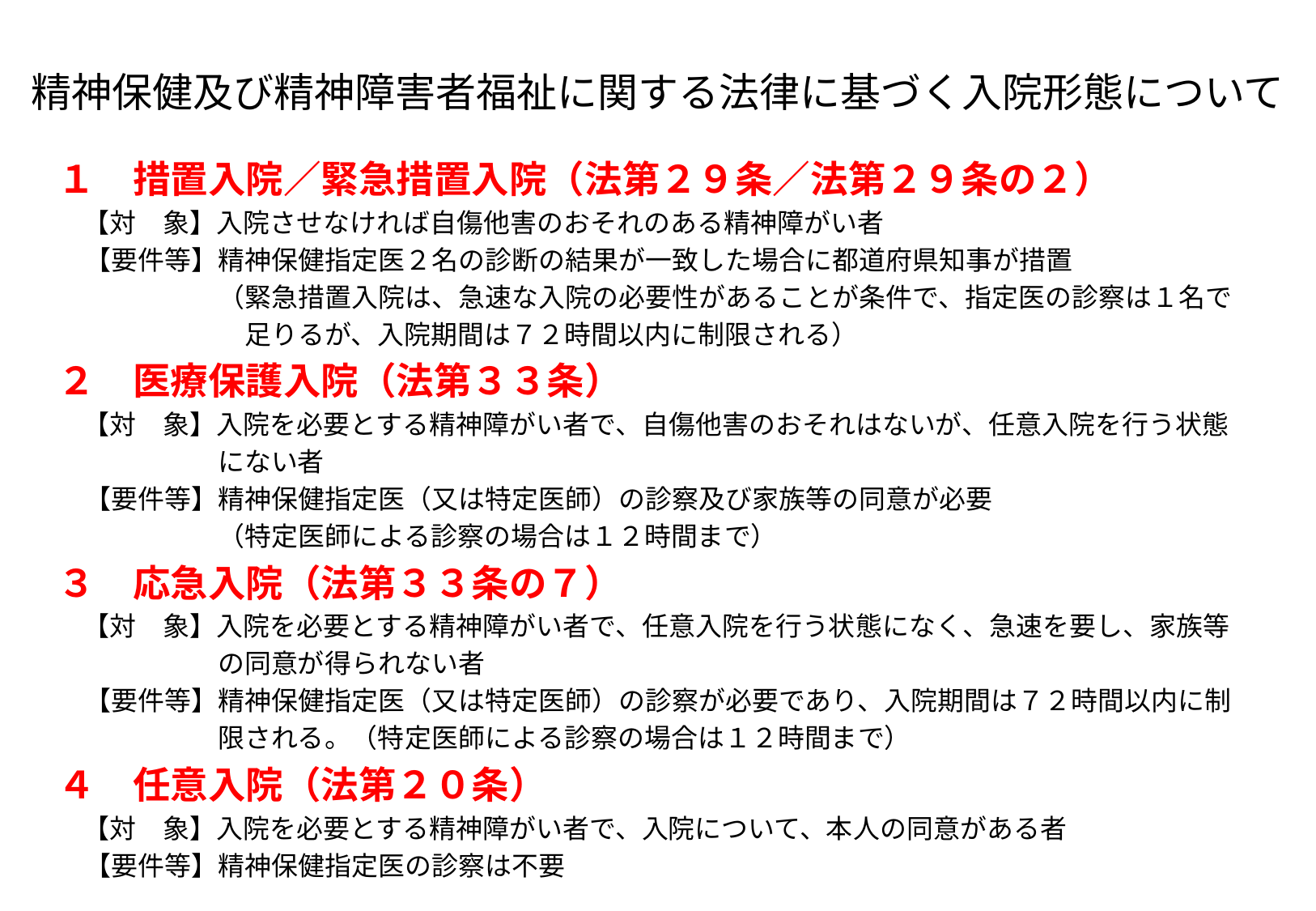

# 精神保健及び精神障害者福祉に関する法律に基づく入院形態について
１　措置入院／緊急措置入院（法第２９条／法第２９条の２）
　【対　象】入院させなければ自傷他害のおそれのある精神障がい者
　【要件等】精神保健指定医２名の診断の結果が一致した場合に都道府県知事が措置
　　　　　　（緊急措置入院は、急速な入院の必要性があることが条件で、指定医の診察は１名で
　　　　　　　足りるが、入院期間は７２時間以内に制限される）
２　医療保護入院（法第３３条）
　【対　象】入院を必要とする精神障がい者で、自傷他害のおそれはないが、任意入院を行う状態
　　　　　　にない者
　【要件等】精神保健指定医（又は特定医師）の診察及び家族等の同意が必要
　　　　　　（特定医師による診察の場合は１２時間まで）
３　応急入院（法第３３条の７）
　【対　象】入院を必要とする精神障がい者で、任意入院を行う状態になく、急速を要し、家族等
　　　　　　の同意が得られない者
　【要件等】精神保健指定医（又は特定医師）の診察が必要であり、入院期間は７２時間以内に制
　　　　　　限される。（特定医師による診察の場合は１２時間まで）
４　任意入院（法第２０条）
　【対　象】入院を必要とする精神障がい者で、入院について、本人の同意がある者
　【要件等】精神保健指定医の診察は不要